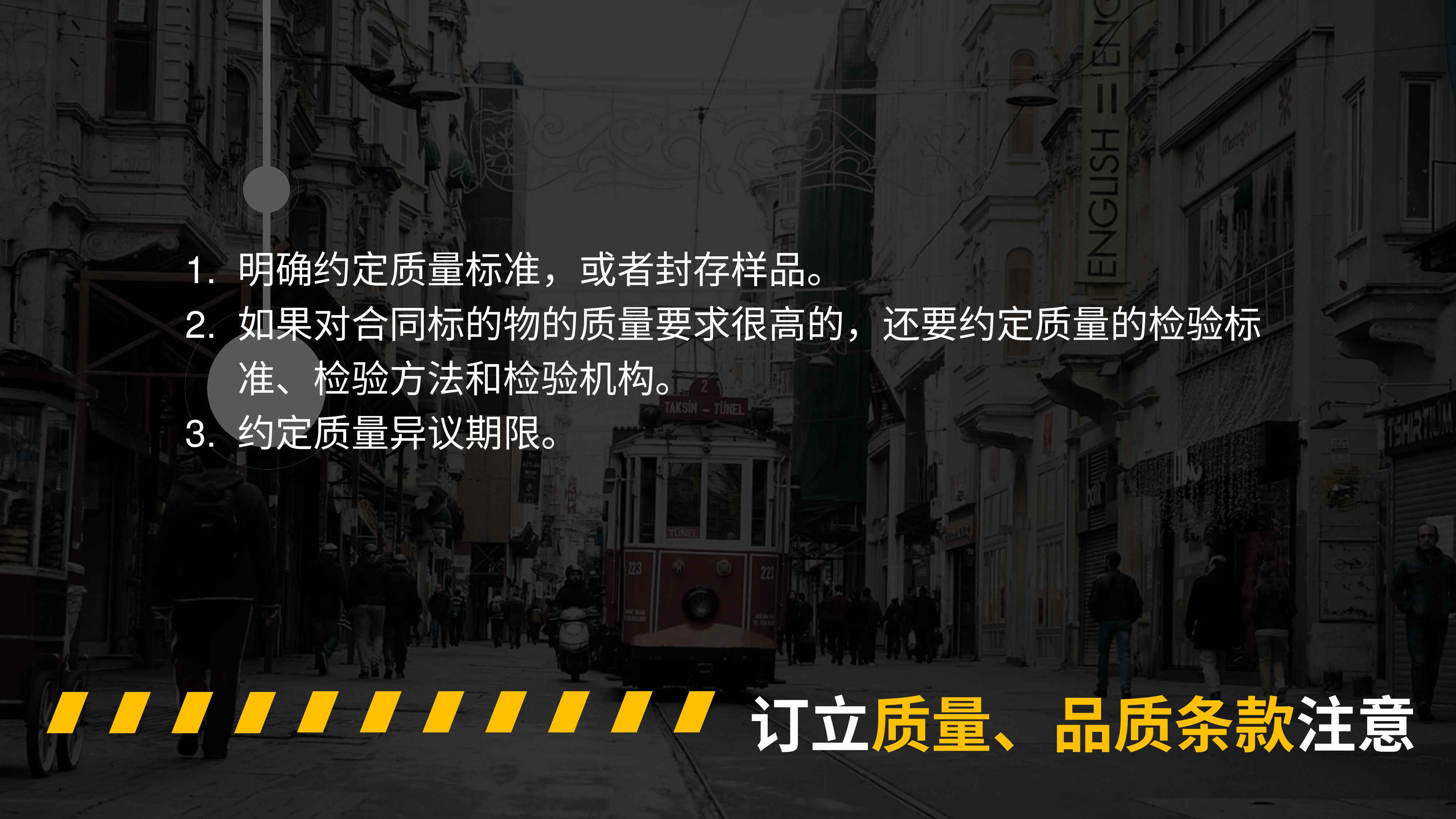

明确约定质量标准，或者封存样品。
如果对合同标的物的质量要求很高的，还要约定质量的检验标准、检验方法和检验机构。
约定质量异议期限。

订立质量、品质条款注意